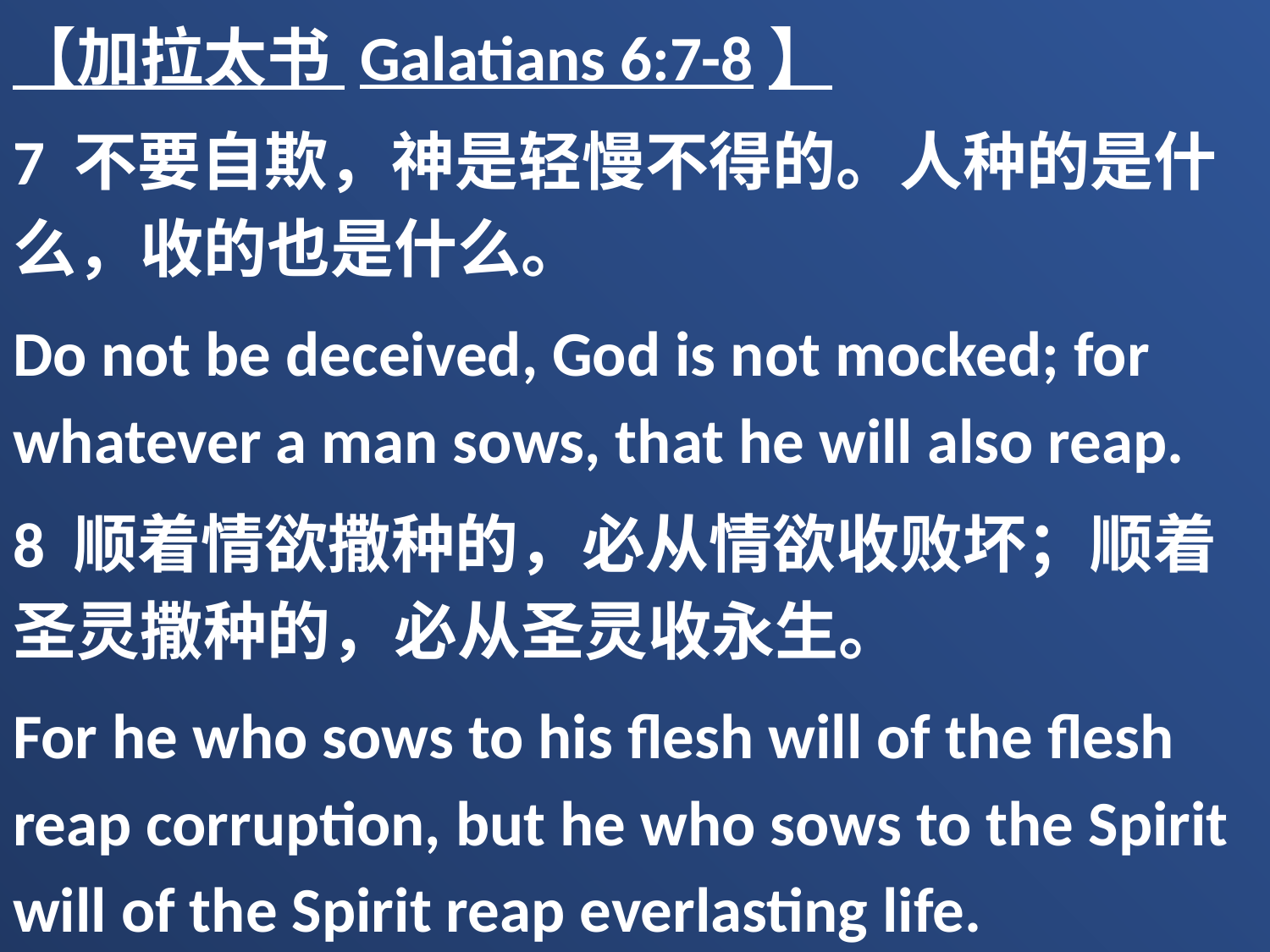

【加拉太书 Galatians 6:7-8】
7 不要自欺，神是轻慢不得的。人种的是什么，收的也是什么。
Do not be deceived, God is not mocked; for whatever a man sows, that he will also reap.
8 顺着情欲撒种的，必从情欲收败坏；顺着圣灵撒种的，必从圣灵收永生。
For he who sows to his flesh will of the flesh reap corruption, but he who sows to the Spirit will of the Spirit reap everlasting life.